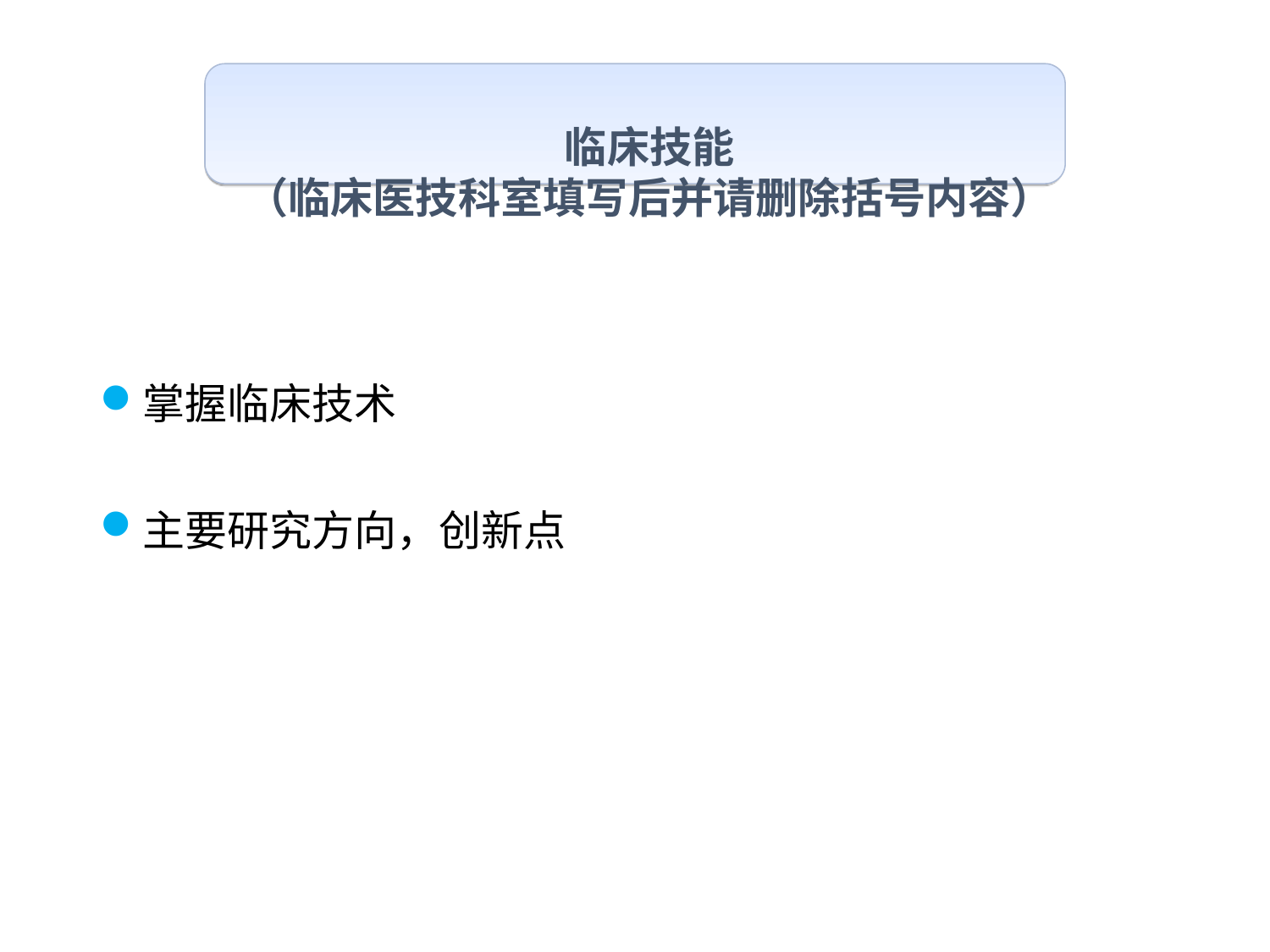

# 临床技能 （临床医技科室填写后并请删除括号内容）

掌握临床技术

主要研究方向，创新点